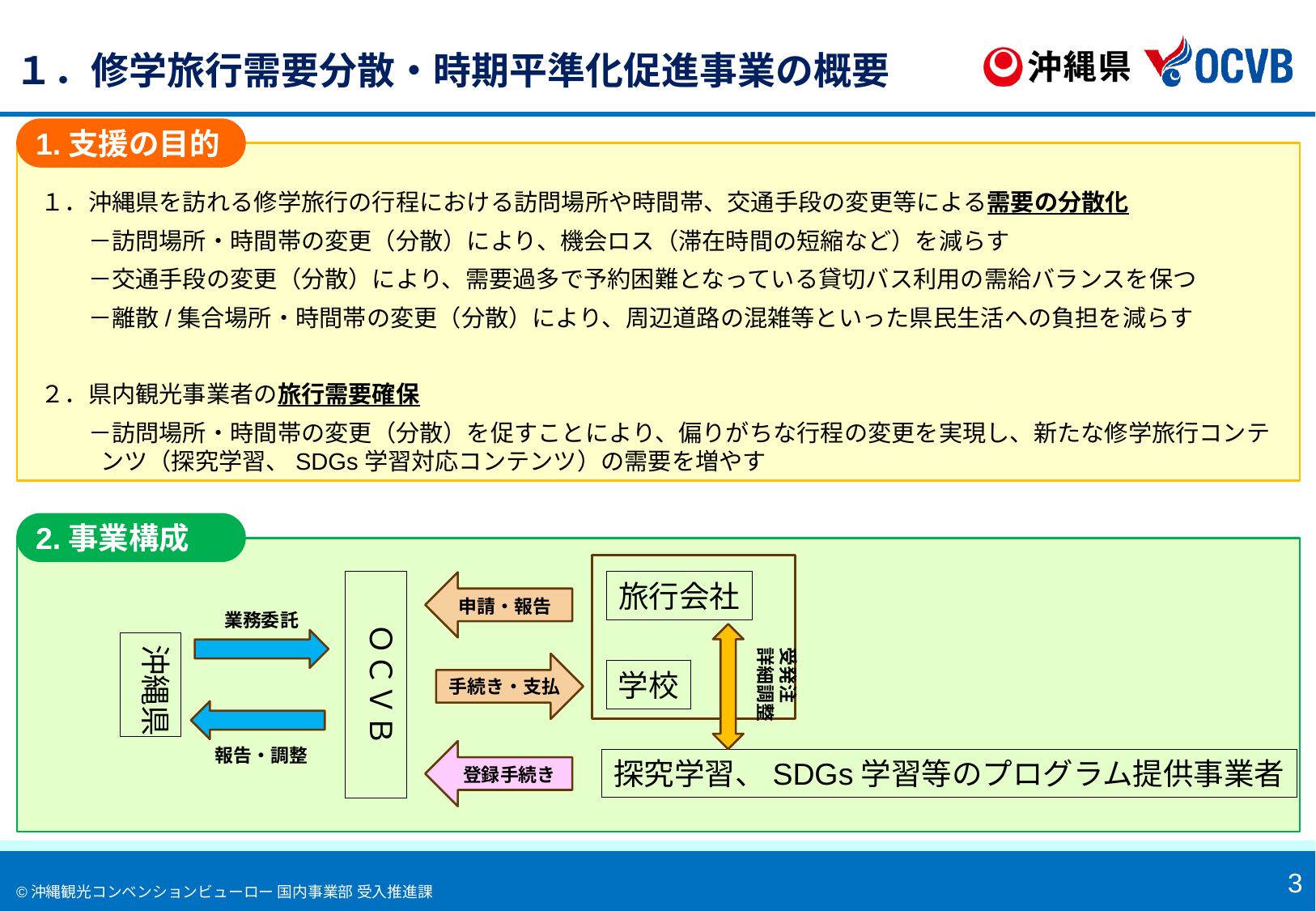

１．修学旅行需要分散・時期平準化促進事業の概要
1.支援の目的

１．沖縄県を訪れる修学旅行の行程における訪問場所や時間帯、交通手段の変更等による需要の分散化
　　－訪問場所・時間帯の変更（分散）により、機会ロス（滞在時間の短縮など）を減らす
　　－交通手段の変更（分散）により、需要過多で予約困難となっている貸切バス利用の需給バランスを保つ
　　－離散/集合場所・時間帯の変更（分散）により、周辺道路の混雑等といった県民生活への負担を減らす

２．県内観光事業者の旅行需要確保
　　－訪問場所・時間帯の変更（分散）を促すことにより、偏りがちな行程の変更を実現し、新たな修学旅行コンテンツ（探究学習、SDGs学習対応コンテンツ）の需要を増やす
2.事業構成

旅行会社
学校
ＯＣＶＢ

申請・報告
業務委託

沖縄県
受発注
詳細調整

手続き・支払

報告・調整

探究学習、SDGs学習等のプログラム提供事業者
登録手続き
3
©沖縄観光コンベンションビューロー 国内事業部 受入推進課